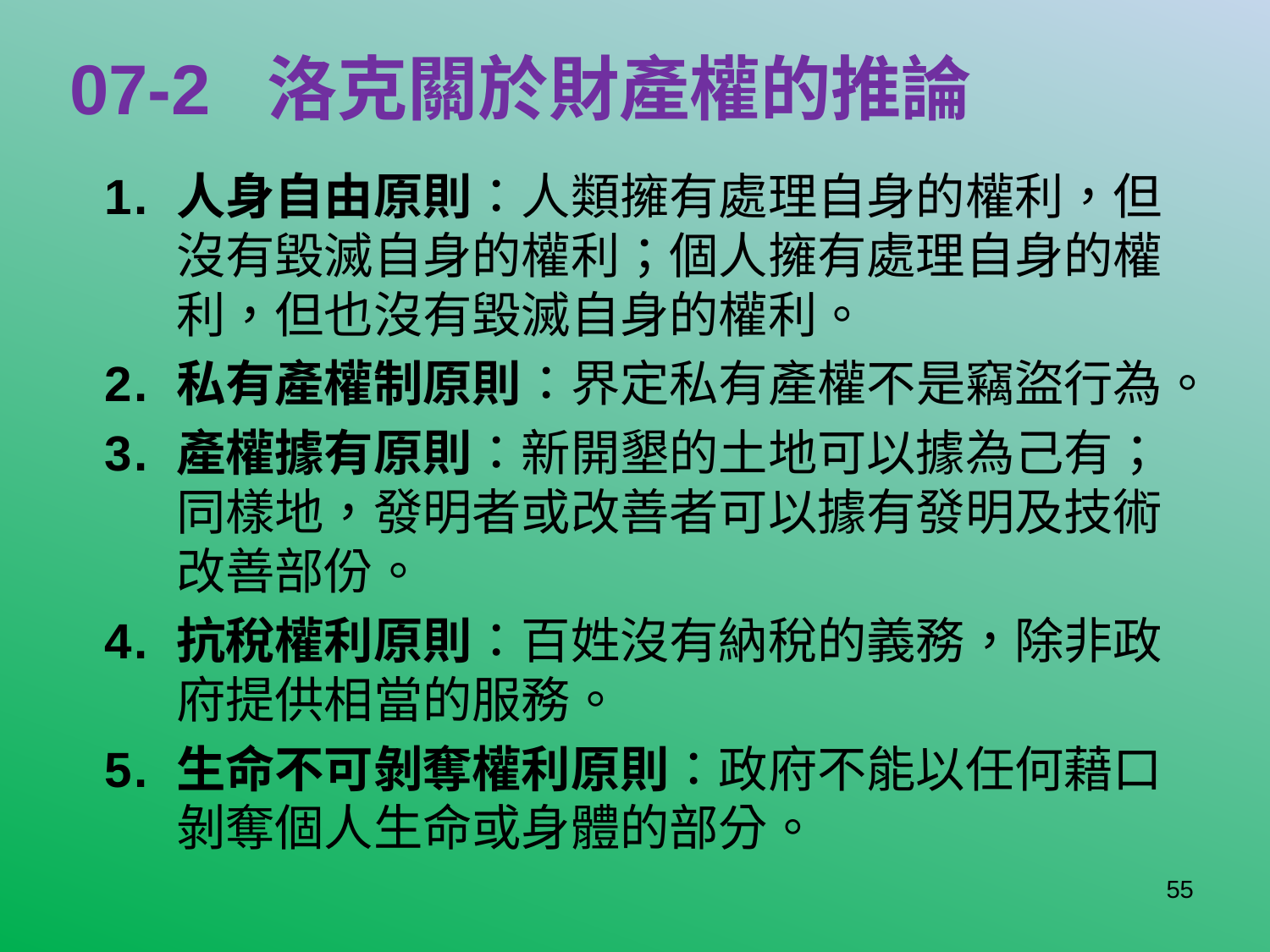

# 07-2  洛克關於財產權的推論
人身自由原則：人類擁有處理自身的權利，但沒有毀滅自身的權利；個人擁有處理自身的權利，但也沒有毀滅自身的權利。
私有產權制原則：界定私有產權不是竊盜行為。
產權據有原則：新開墾的土地可以據為己有；同樣地，發明者或改善者可以據有發明及技術改善部份。
抗稅權利原則：百姓沒有納稅的義務，除非政府提供相當的服務。
生命不可剝奪權利原則：政府不能以任何藉口剝奪個人生命或身體的部分。
55